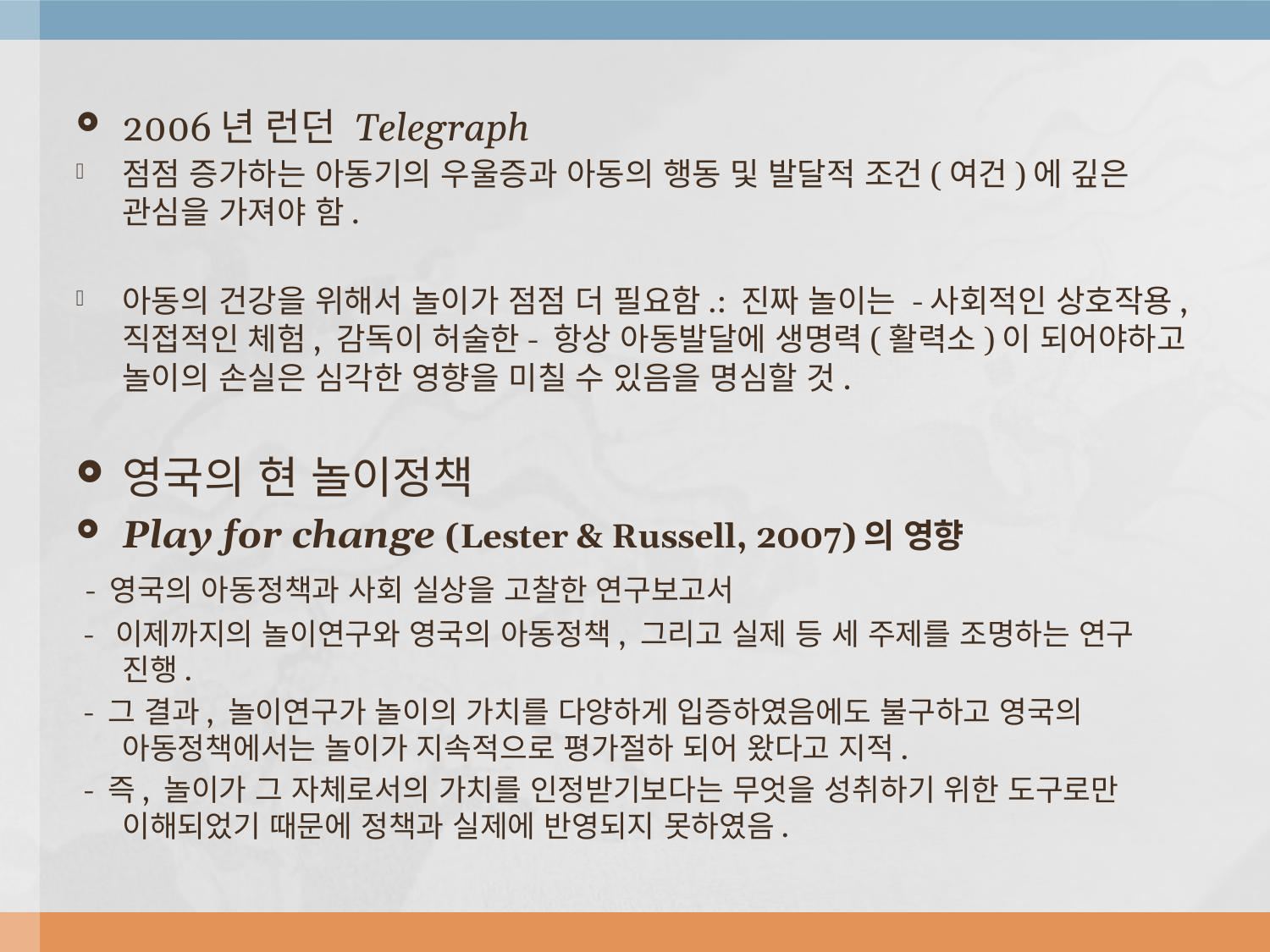

2006년 런던 Telegraph
점점 증가하는 아동기의 우울증과 아동의 행동 및 발달적 조건(여건)에 깊은 관심을 가져야 함.

아동의 건강을 위해서 놀이가 점점 더 필요함.: 진짜 놀이는 -사회적인 상호작용, 직접적인 체험, 감독이 허술한- 항상 아동발달에 생명력(활력소)이 되어야하고 놀이의 손실은 심각한 영향을 미칠 수 있음을 명심할 것.

영국의 현 놀이정책
Play for change (Lester & Russell, 2007)의 영향
 - 영국의 아동정책과 사회 실상을 고찰한 연구보고서
 -  이제까지의 놀이연구와 영국의 아동정책, 그리고 실제 등 세 주제를 조명하는 연구 진행.
 - 그 결과, 놀이연구가 놀이의 가치를 다양하게 입증하였음에도 불구하고 영국의 아동정책에서는 놀이가 지속적으로 평가절하 되어 왔다고 지적.
 - 즉, 놀이가 그 자체로서의 가치를 인정받기보다는 무엇을 성취하기 위한 도구로만 이해되었기 때문에 정책과 실제에 반영되지 못하였음.